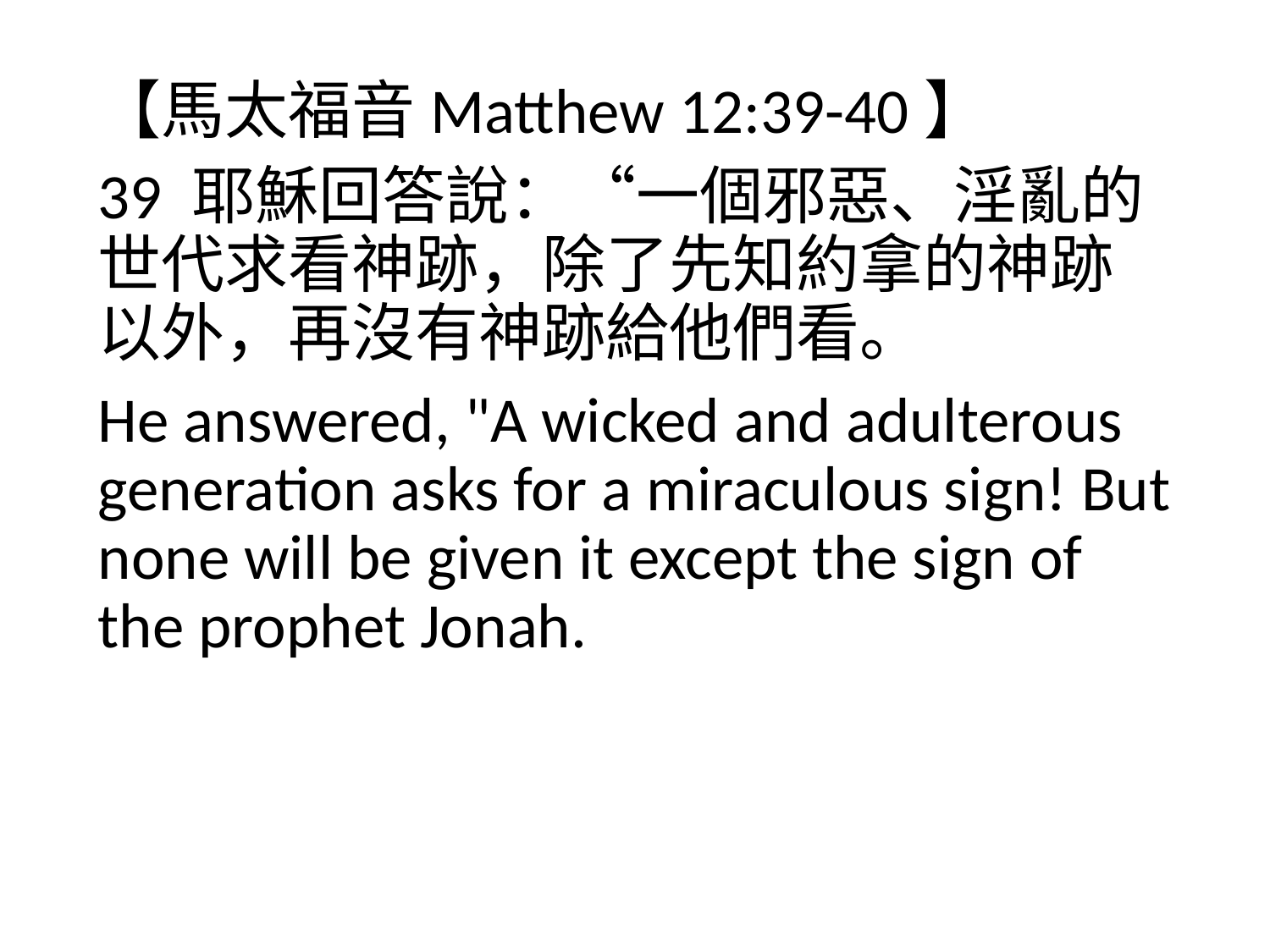

【馬太福音Matthew 12:39-40】
39 耶穌回答說：“一個邪惡、淫亂的世代求看神跡，除了先知約拿的神跡以外，再沒有神跡給他們看。
He answered, "A wicked and adulterous generation asks for a miraculous sign! But none will be given it except the sign of the prophet Jonah.